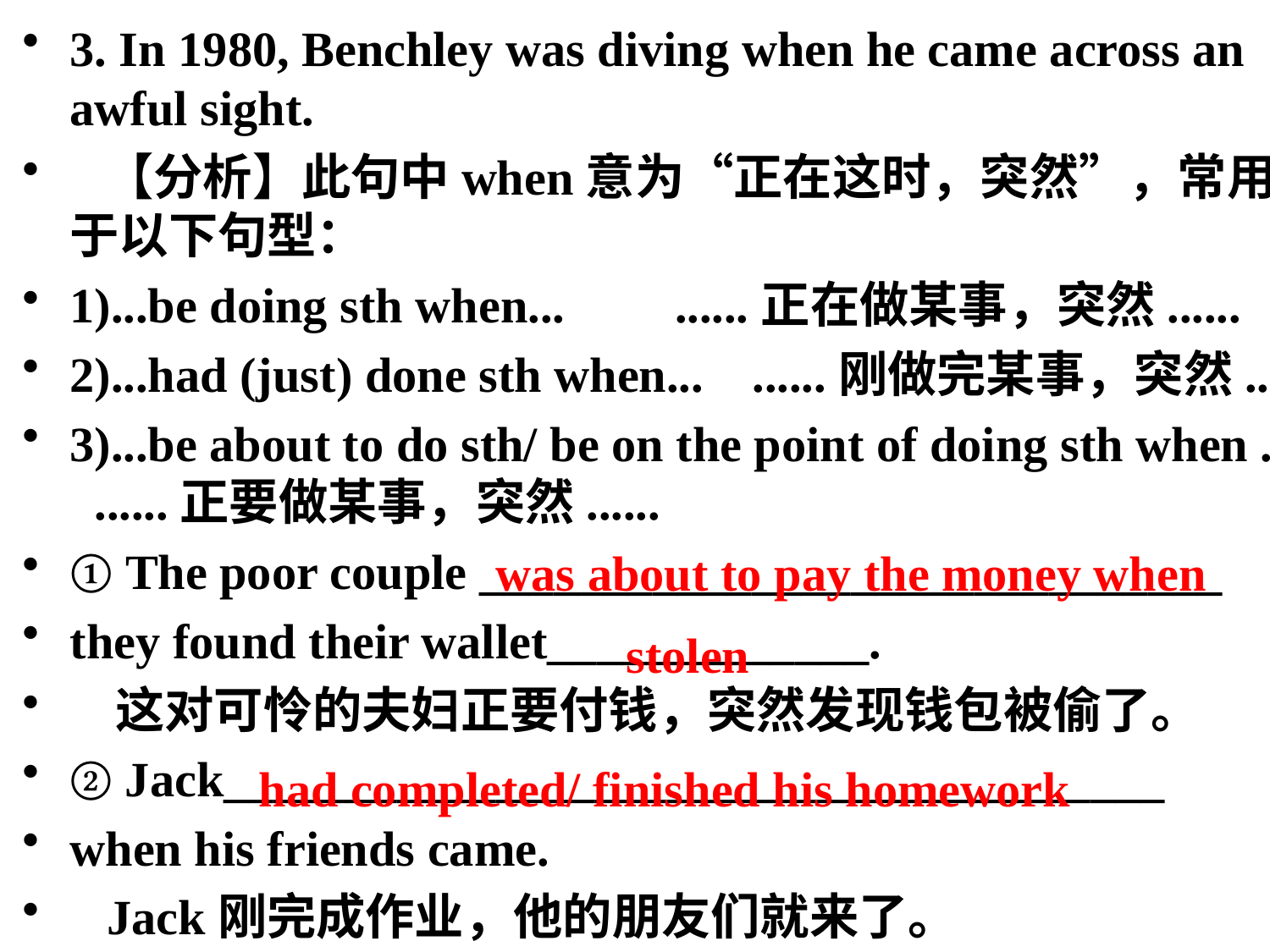

3. In 1980, Benchley was diving when he came across an awful sight.
  【分析】此句中when意为“正在这时，突然”，常用于以下句型：
1)...be doing sth when...         ......正在做某事，突然......
2)...had (just) done sth when...    ......刚做完某事，突然......
3)...be about to do sth/ be on the point of doing sth when ...    ......正要做某事，突然......
① The poor couple ______________________________
they found their wallet_____________.
   这对可怜的夫妇正要付钱，突然发现钱包被偷了。
② Jack______________________________________
when his friends came.
   Jack刚完成作业，他的朋友们就来了。

was about to pay the money when
stolen
had completed/ finished his homework